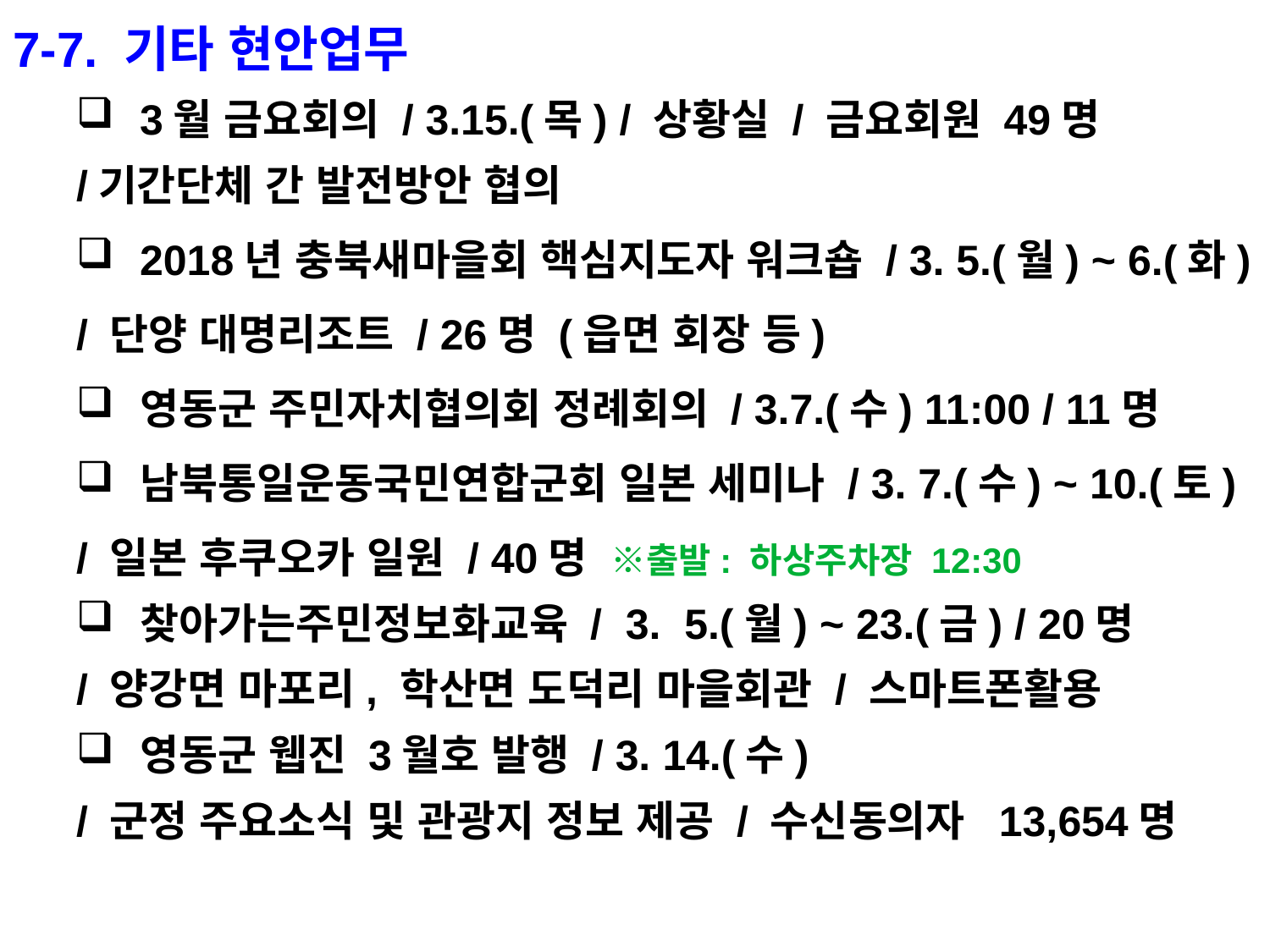

7-7. 기타 현안업무
3월 금요회의 / 3.15.(목) / 상황실 / 금요회원 49명
/기간단체 간 발전방안 협의
2018년 충북새마을회 핵심지도자 워크숍 / 3. 5.(월) ~ 6.(화)
/ 단양 대명리조트 / 26명 (읍면 회장 등)
영동군 주민자치협의회 정례회의 / 3.7.(수) 11:00 / 11명
남북통일운동국민연합군회 일본 세미나 / 3. 7.(수) ~ 10.(토)
/ 일본 후쿠오카 일원 / 40명  ※출발: 하상주차장 12:30
찾아가는주민정보화교육 /  3.  5.(월) ~ 23.(금) / 20명
/ 양강면 마포리, 학산면 도덕리 마을회관 / 스마트폰활용
영동군 웹진 3월호 발행 / 3. 14.(수)
/ 군정 주요소식 및 관광지 정보 제공 / 수신동의자  13,654명